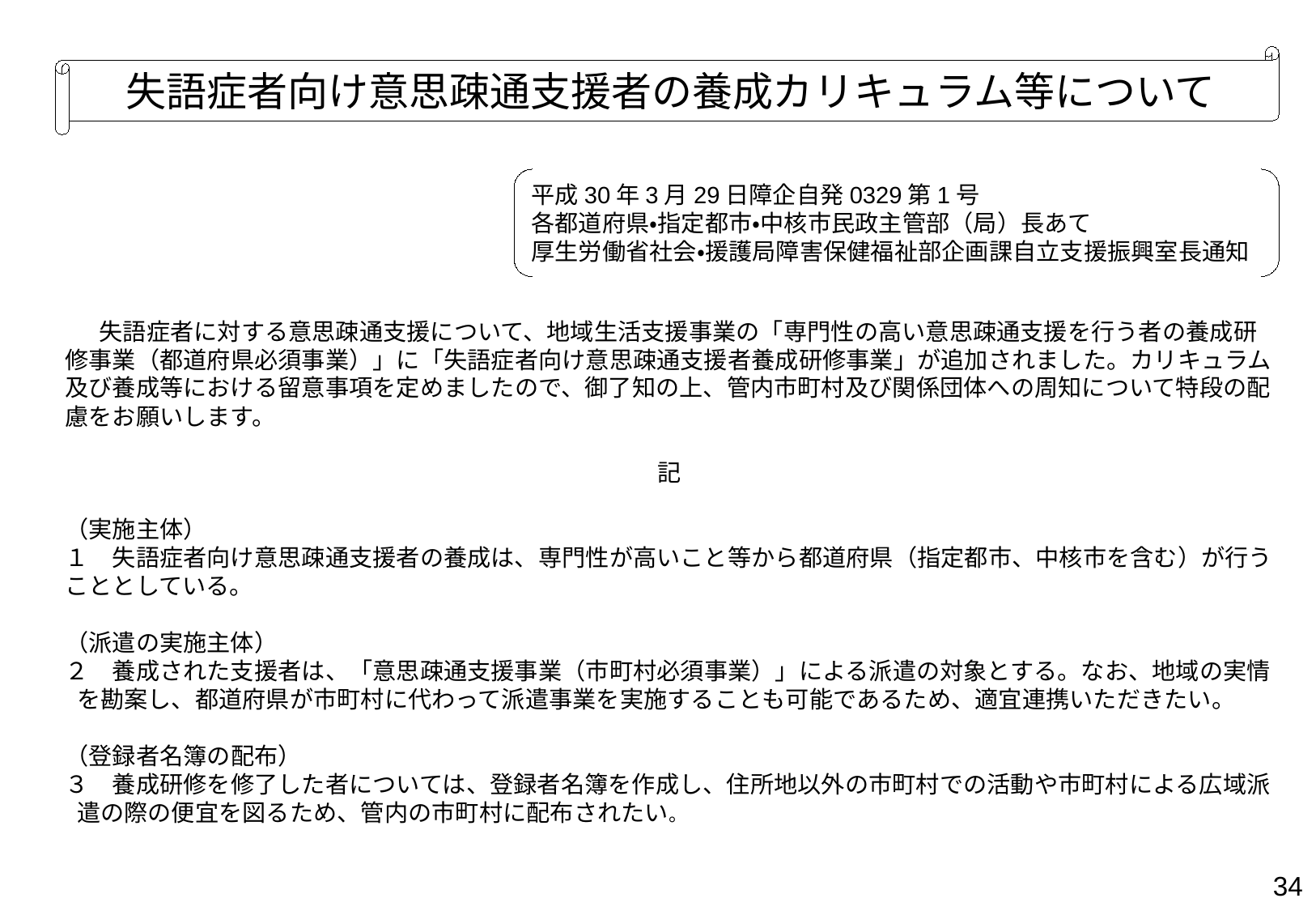

失語症者向け意思疎通支援者の養成カリキュラム等について
平成30年3月29日障企自発0329第1号
各都道府県・指定都市・中核市民政主管部（局）長あて
厚生労働省社会・援護局障害保健福祉部企画課自立支援振興室長通知
　  失語症者に対する意思疎通支援について、地域生活支援事業の「専門性の高い意思疎通支援を行う者の養成研修事業（都道府県必須事業）」に「失語症者向け意思疎通支援者養成研修事業」が追加されました。カリキュラム及び養成等における留意事項を定めましたので、御了知の上、管内市町村及び関係団体への周知について特段の配慮をお願いします。

記

（実施主体）
１　失語症者向け意思疎通支援者の養成は、専門性が高いこと等から都道府県（指定都市、中核市を含む）が行うこととしている。

（派遣の実施主体）
２　養成された支援者は、「意思疎通支援事業（市町村必須事業）」による派遣の対象とする。なお、地域の実情を勘案し、都道府県が市町村に代わって派遣事業を実施することも可能であるため、適宜連携いただきたい。

（登録者名簿の配布）
３　養成研修を修了した者については、登録者名簿を作成し、住所地以外の市町村での活動や市町村による広域派遣の際の便宜を図るため、管内の市町村に配布されたい。
34